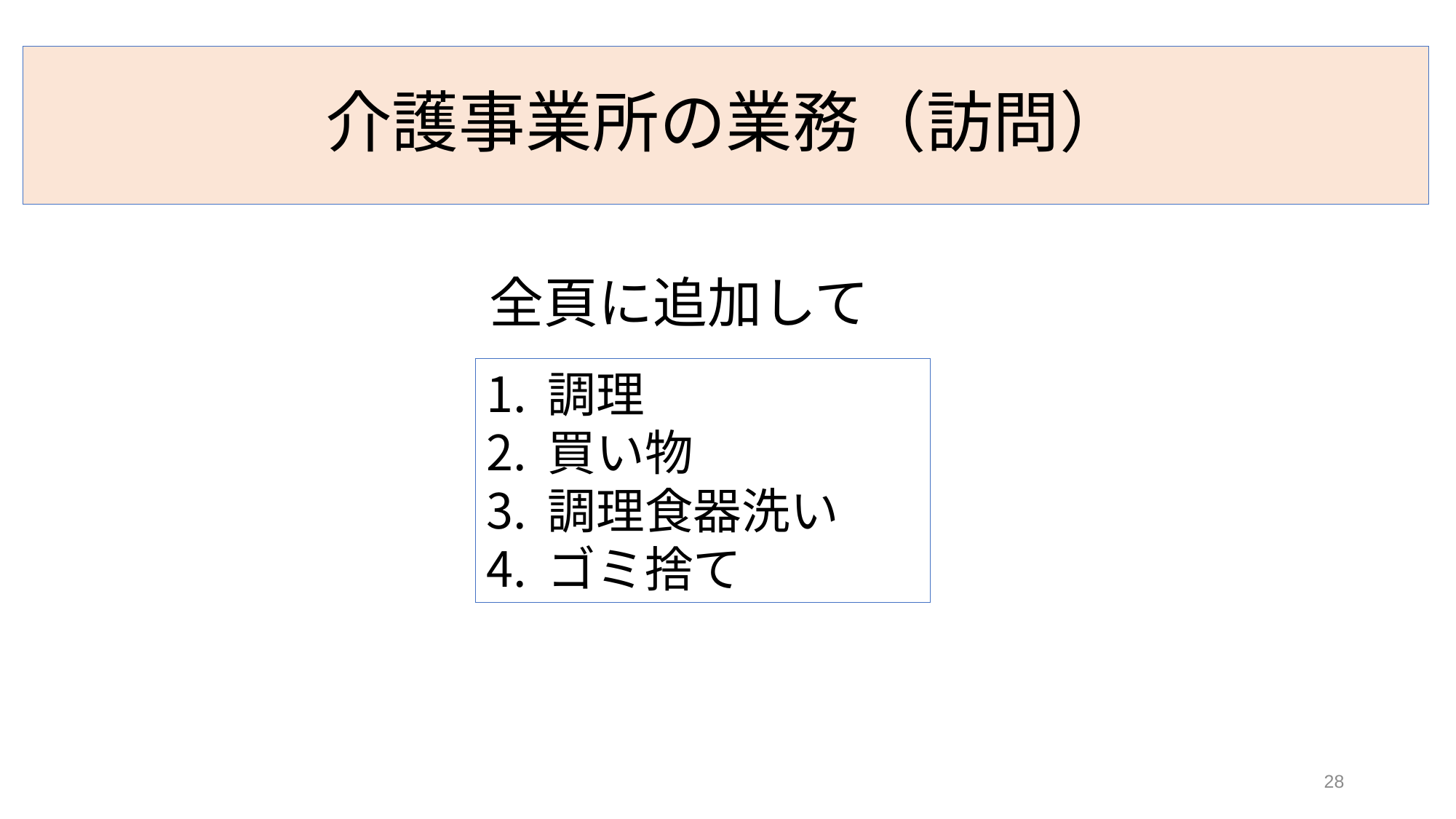

介護事業所の業務（訪問）
全頁に追加して
調理
買い物
調理食器洗い
ゴミ捨て
28